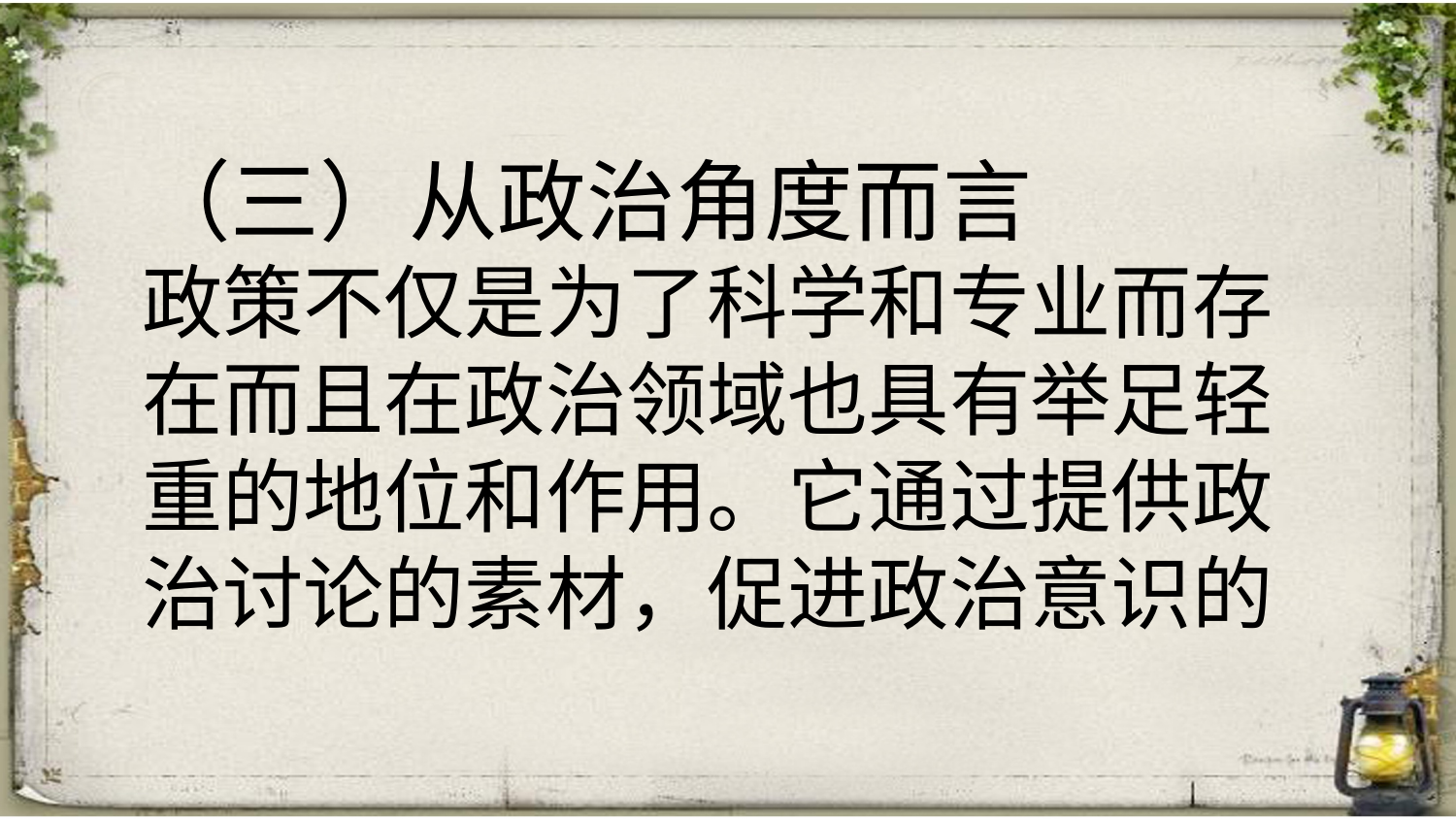

（三）从政治角度而言
政策不仅是为了科学和专业而存在而且在政治领域也具有举足轻重的地位和作用。它通过提供政治讨论的素材，促进政治意识的